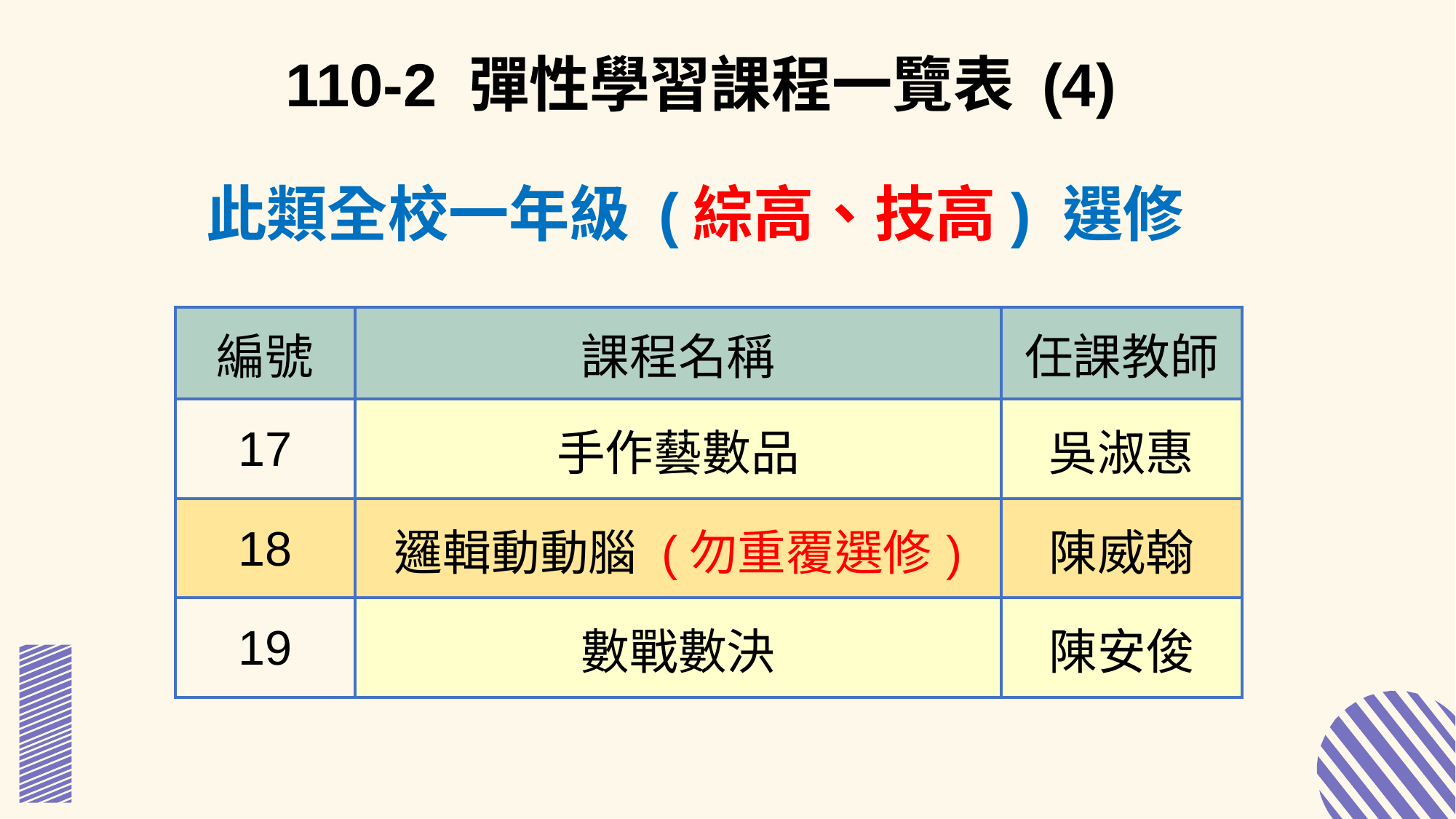

110-2 彈性學習課程一覽表 (4)
此類全校一年級 (綜高、技高) 選修
| 編號 | 課程名稱 | 任課教師 |
| --- | --- | --- |
| 17 | 手作藝數品 | 吳淑惠 |
| 18 | 邏輯動動腦 (勿重覆選修) | 陳威翰 |
| 19 | 數戰數決 | 陳安俊 |